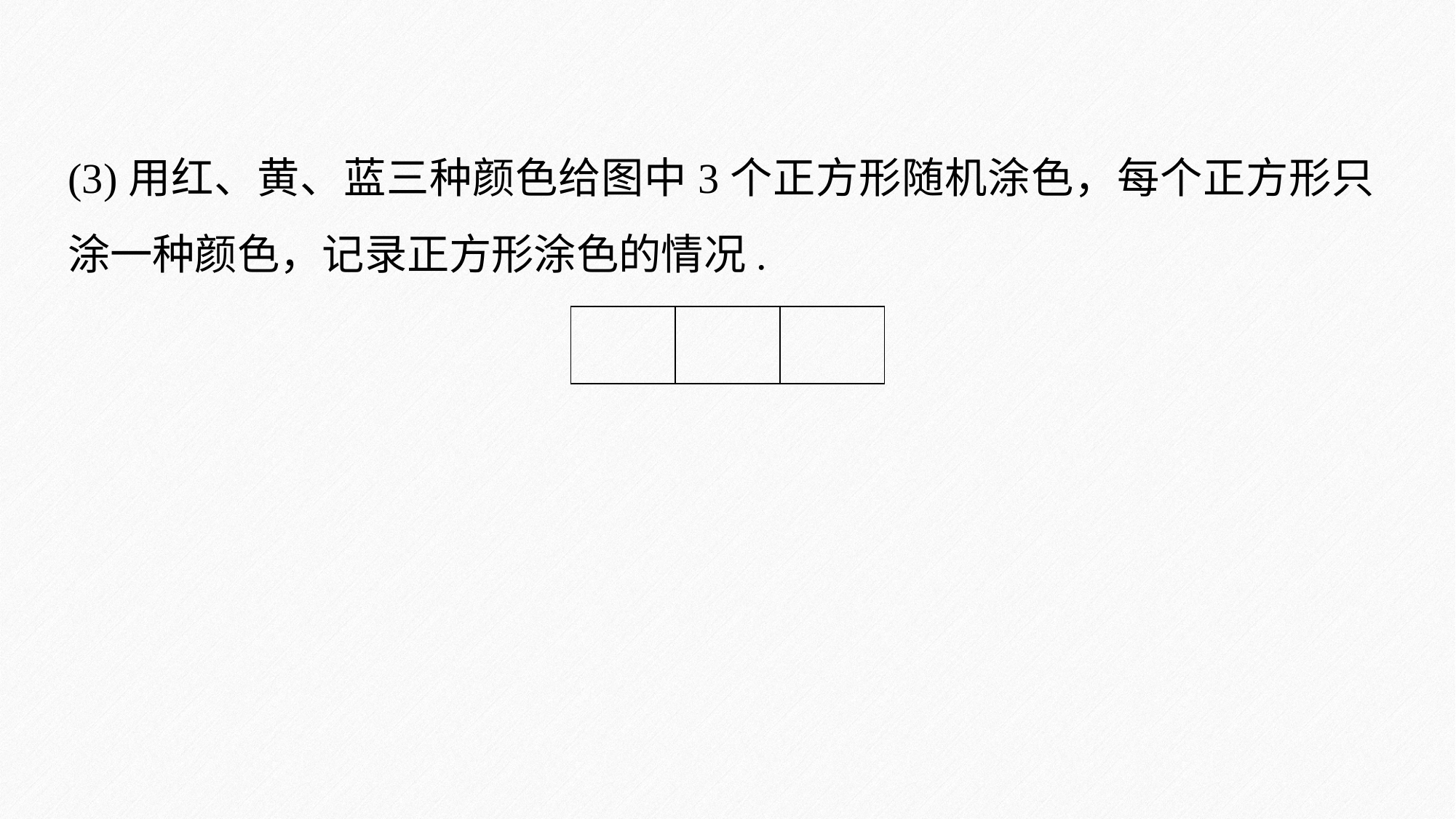

(3)用红、黄、蓝三种颜色给图中3个正方形随机涂色，每个正方形只涂一种颜色，记录正方形涂色的情况.
|  |  |  |
| --- | --- | --- |